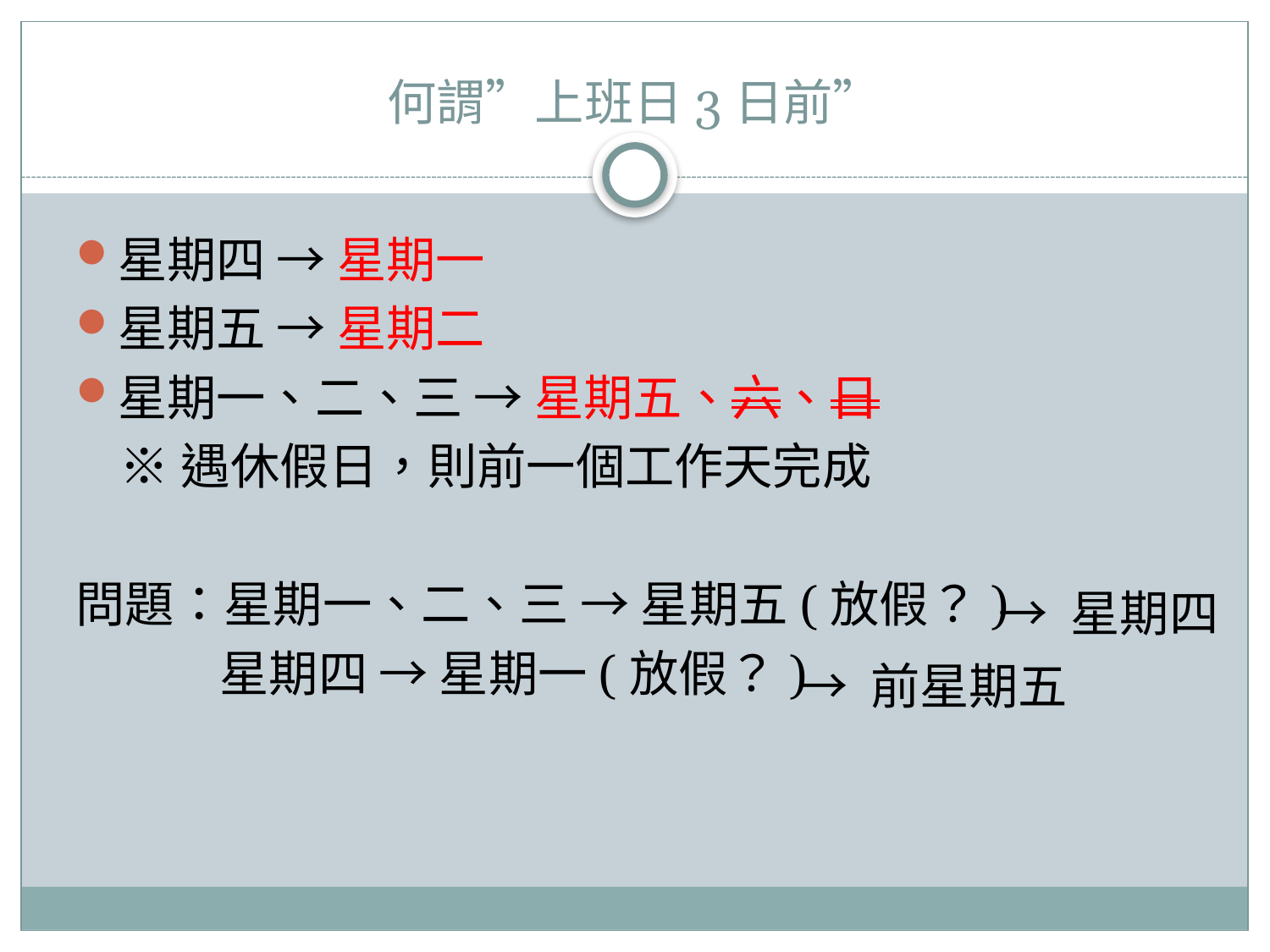

# 何謂”上班日3日前”
星期四 → 星期一
星期五 → 星期二
星期一、二、三 → 星期五、六、日
    ※遇休假日，則前一個工作天完成

問題：星期一、二、三 → 星期五(放假？)
            星期四 → 星期一(放假？)
 → 星期四
 → 前星期五